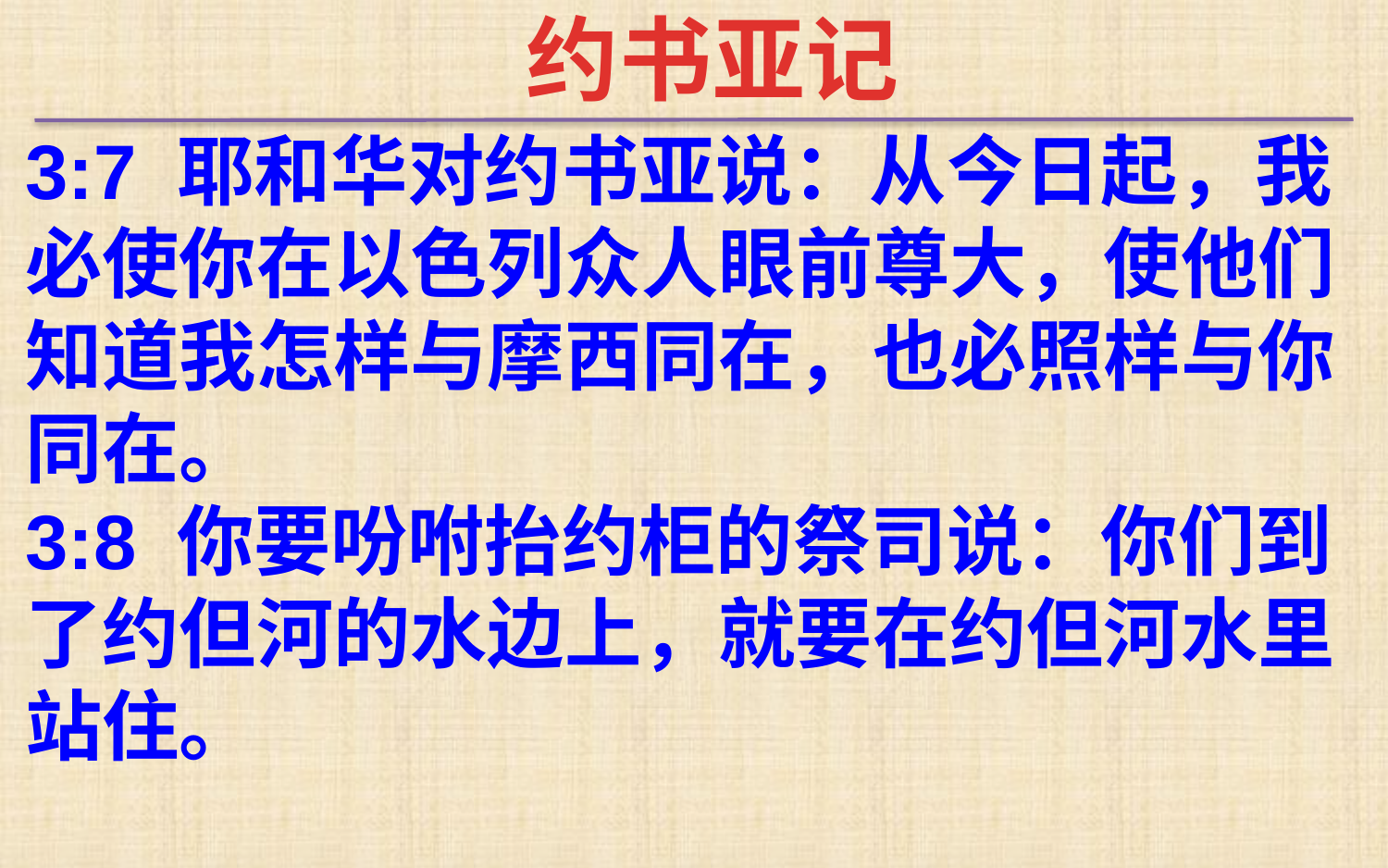

约书亚记
3:7 耶和华对约书亚说：从今日起，我必使你在以色列众人眼前尊大，使他们知道我怎样与摩西同在，也必照样与你同在。
3:8 你要吩咐抬约柜的祭司说：你们到了约但河的水边上，就要在约但河水里站住。